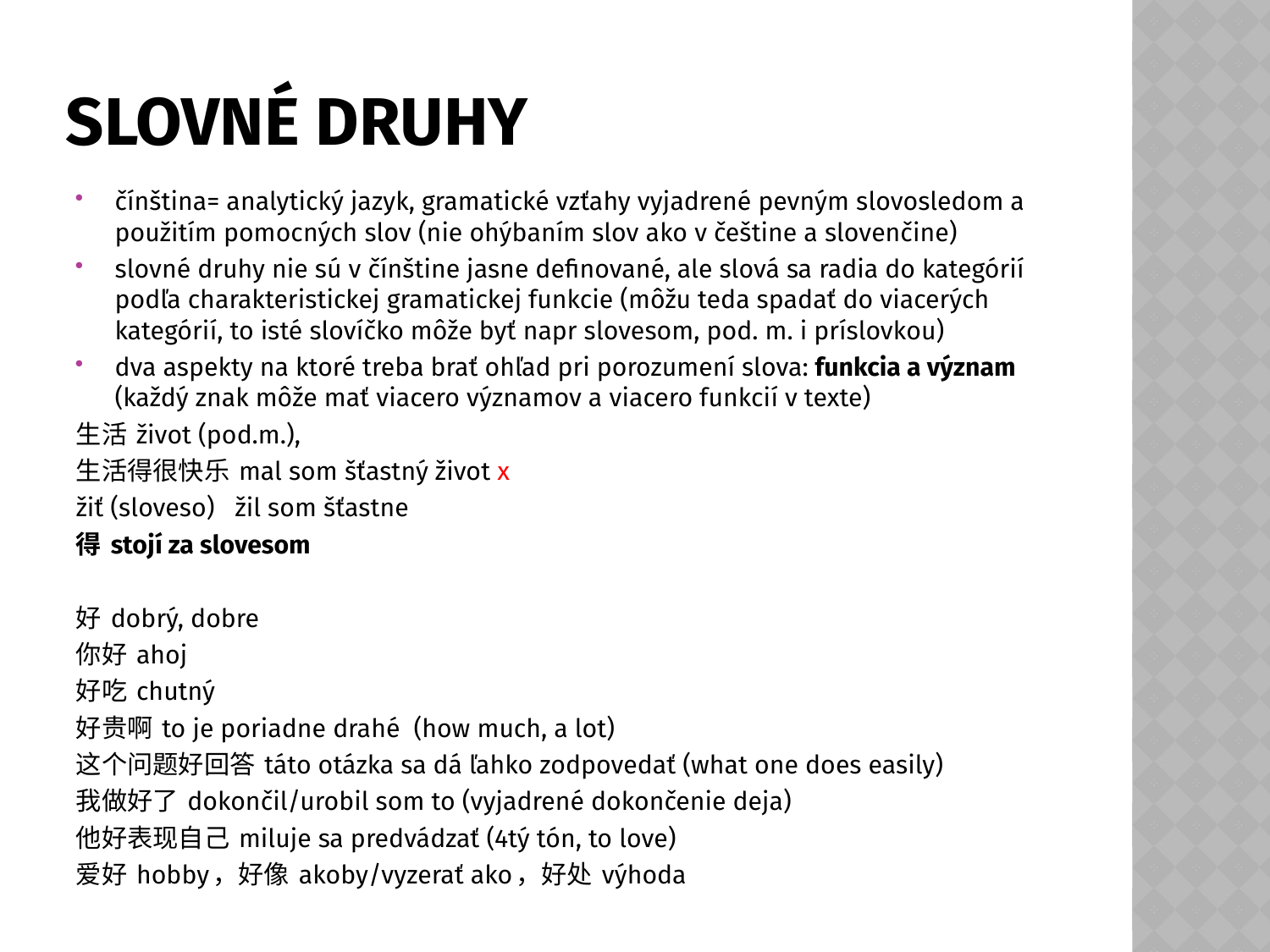

# Slovné druhy
čínština= analytický jazyk, gramatické vzťahy vyjadrené pevným slovosledom a použitím pomocných slov (nie ohýbaním slov ako v češtine a slovenčine)
slovné druhy nie sú v čínštine jasne definované, ale slová sa radia do kategórií podľa charakteristickej gramatickej funkcie (môžu teda spadať do viacerých kategórií, to isté slovíčko môže byť napr slovesom, pod. m. i príslovkou)
dva aspekty na ktoré treba brať ohľad pri porozumení slova: funkcia a význam (každý znak môže mať viacero významov a viacero funkcií v texte)
生活 život (pod.m.),
生活得很快乐 mal som šťastný život x
žiť (sloveso)   žil som šťastne
得 stojí za slovesom

好 dobrý, dobre
你好 ahoj
好吃 chutný
好贵啊 to je poriadne drahé  (how much, a lot)
这个问题好回答 táto otázka sa dá ľahko zodpovedať (what one does easily)
我做好了 dokončil/urobil som to (vyjadrené dokončenie deja)
他好表现自己 miluje sa predvádzať (4tý tón, to love)
爱好 hobby，好像 akoby/vyzerať ako，好处 výhoda